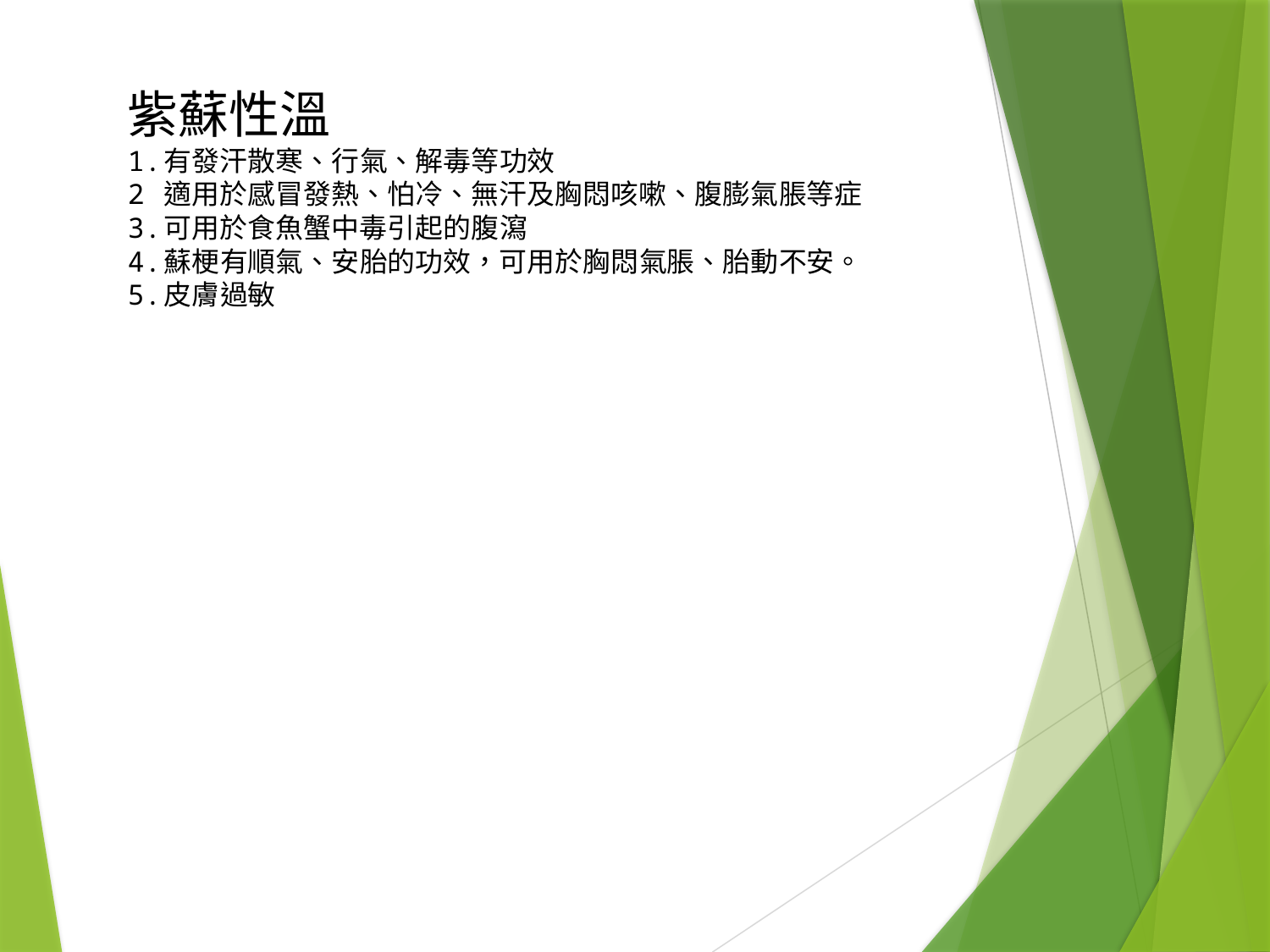

# 紫蘇性溫 1.有發汗散寒、行氣、解毒等功效 2 適用於感冒發熱、怕冷、無汗及胸悶咳嗽、腹膨氣脹等症 3.可用於食魚蟹中毒引起的腹瀉 4.蘇梗有順氣、安胎的功效，可用於胸悶氣脹、胎動不安。 5.皮膚過敏